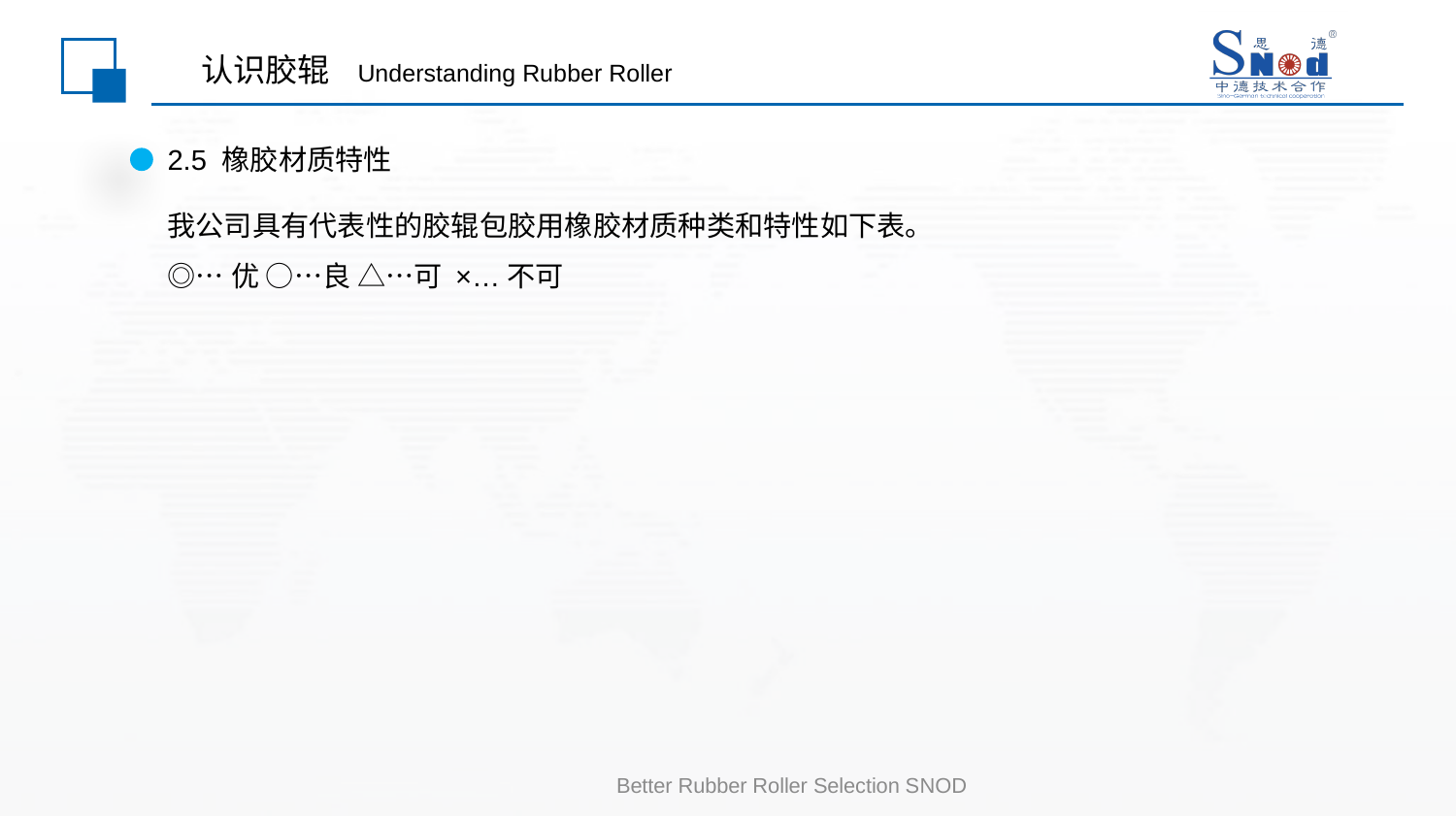

# 认识胶辊   Understanding Rubber Roller
2.5 橡胶材质特性

我公司具有代表性的胶辊包胶用橡胶材质种类和特性如下表。
◎…优 ○…良 △…可 ×…不可

36
Better Rubber Roller Selection SNOD